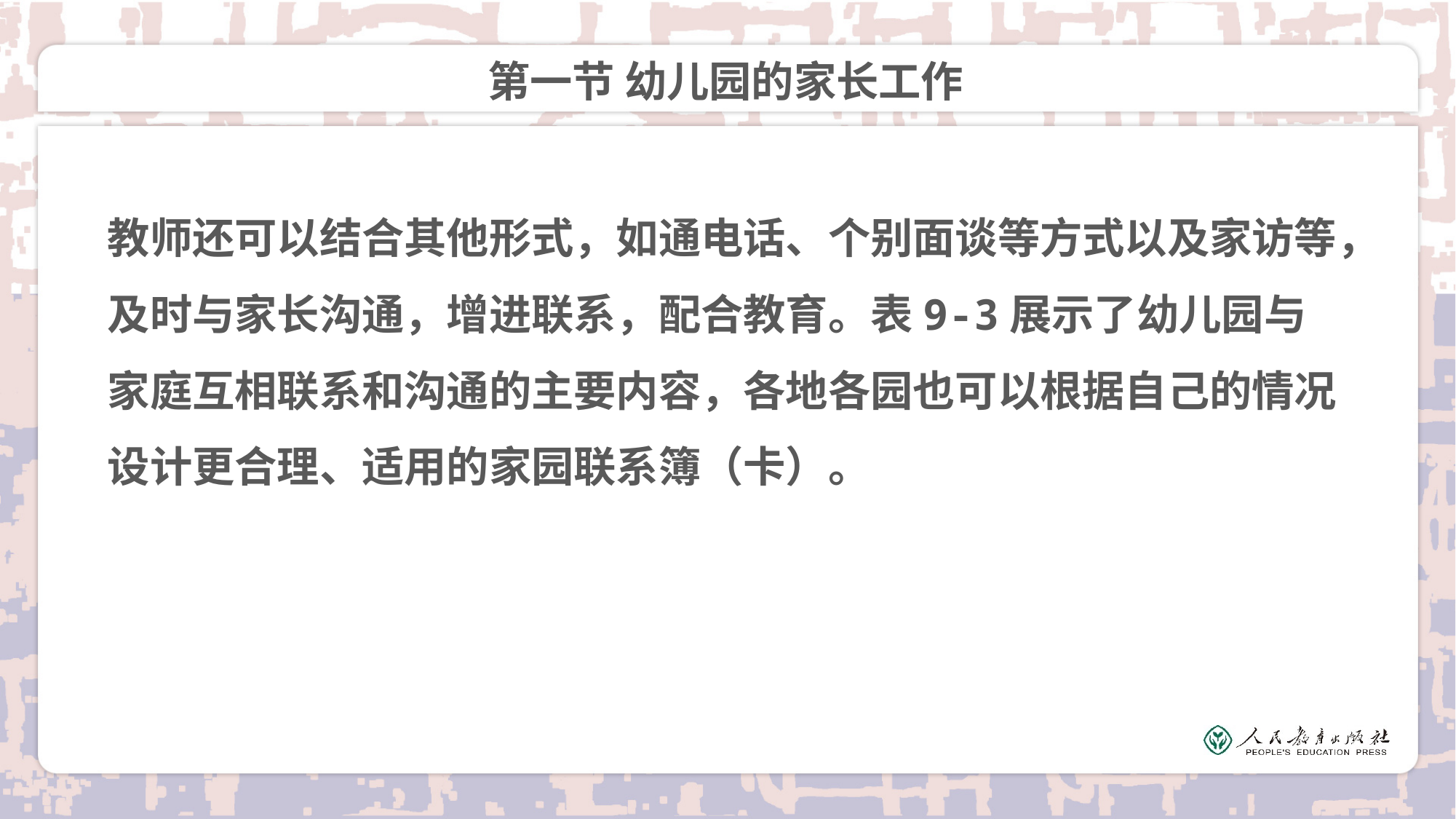

# 第一节 幼儿园的家长工作
教师还可以结合其他形式，如通电话、个别面谈等方式以及家访等，及时与家长沟通，增进联系，配合教育。表9-3展示了幼儿园与家庭互相联系和沟通的主要内容，各地各园也可以根据自己的情况设计更合理、适用的家园联系簿（卡）。